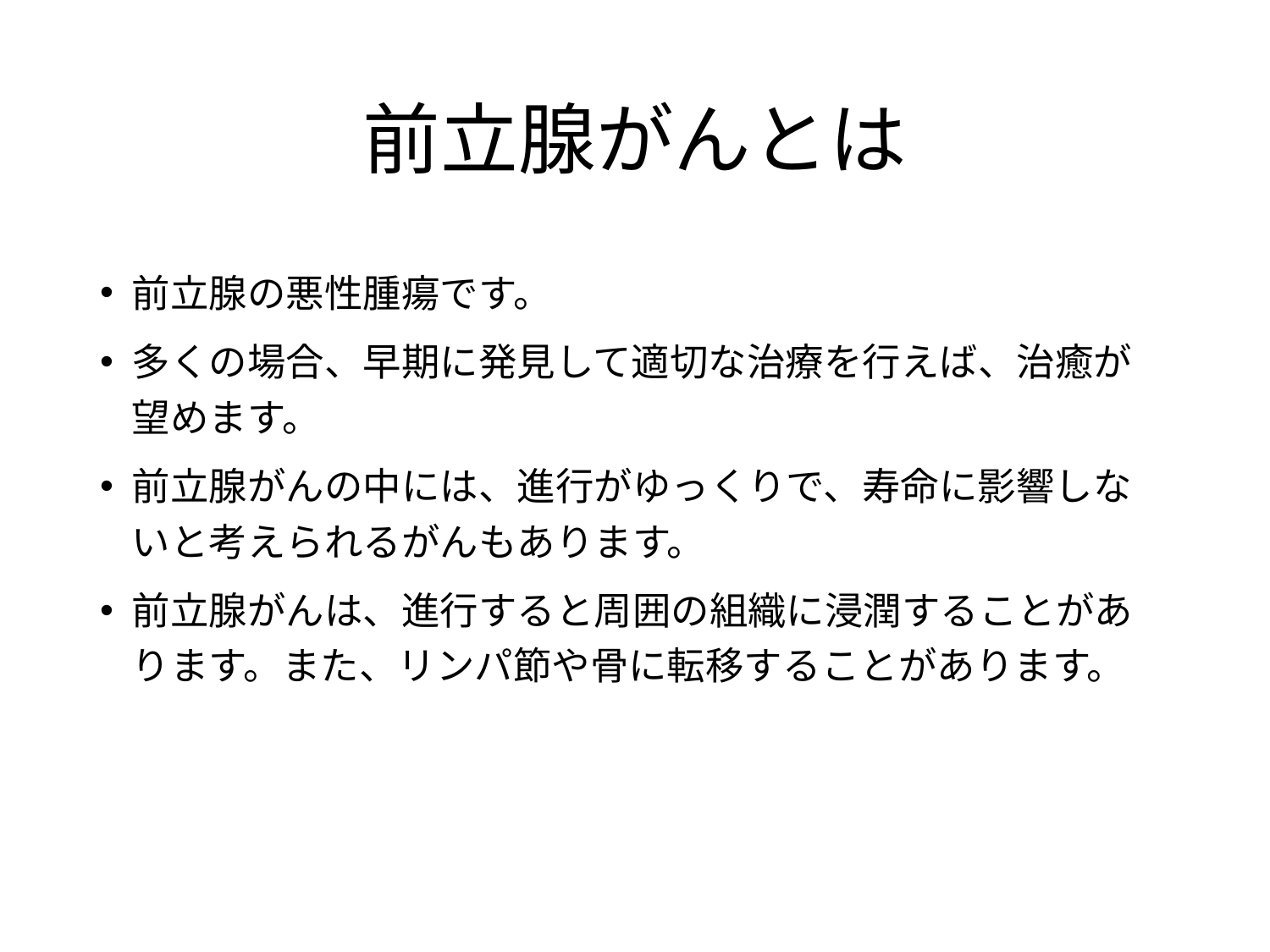

# 前立腺がんとは
前立腺の悪性腫瘍です。
多くの場合、早期に発見して適切な治療を行えば、治癒が望めます。
前立腺がんの中には、進行がゆっくりで、寿命に影響しないと考えられるがんもあります。
前立腺がんは、進行すると周囲の組織に浸潤することがあります。また、リンパ節や骨に転移することがあります。